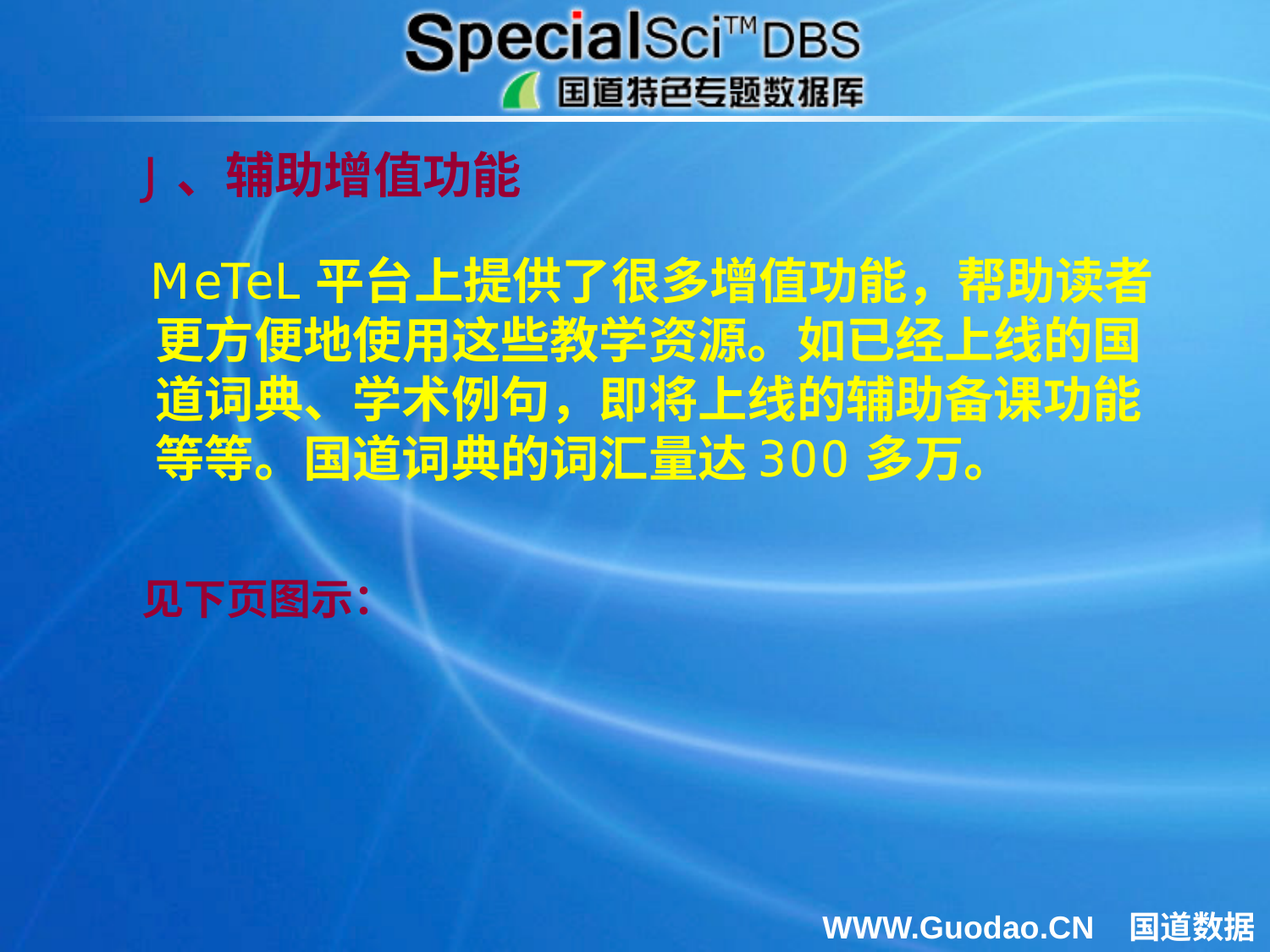

# J、辅助增值功能
   MeTeL平台上提供了很多增值功能，帮助读者更方便地使用这些教学资源。如已经上线的国道词典、学术例句，即将上线的辅助备课功能等等。国道词典的词汇量达300多万。

  见下页图示：